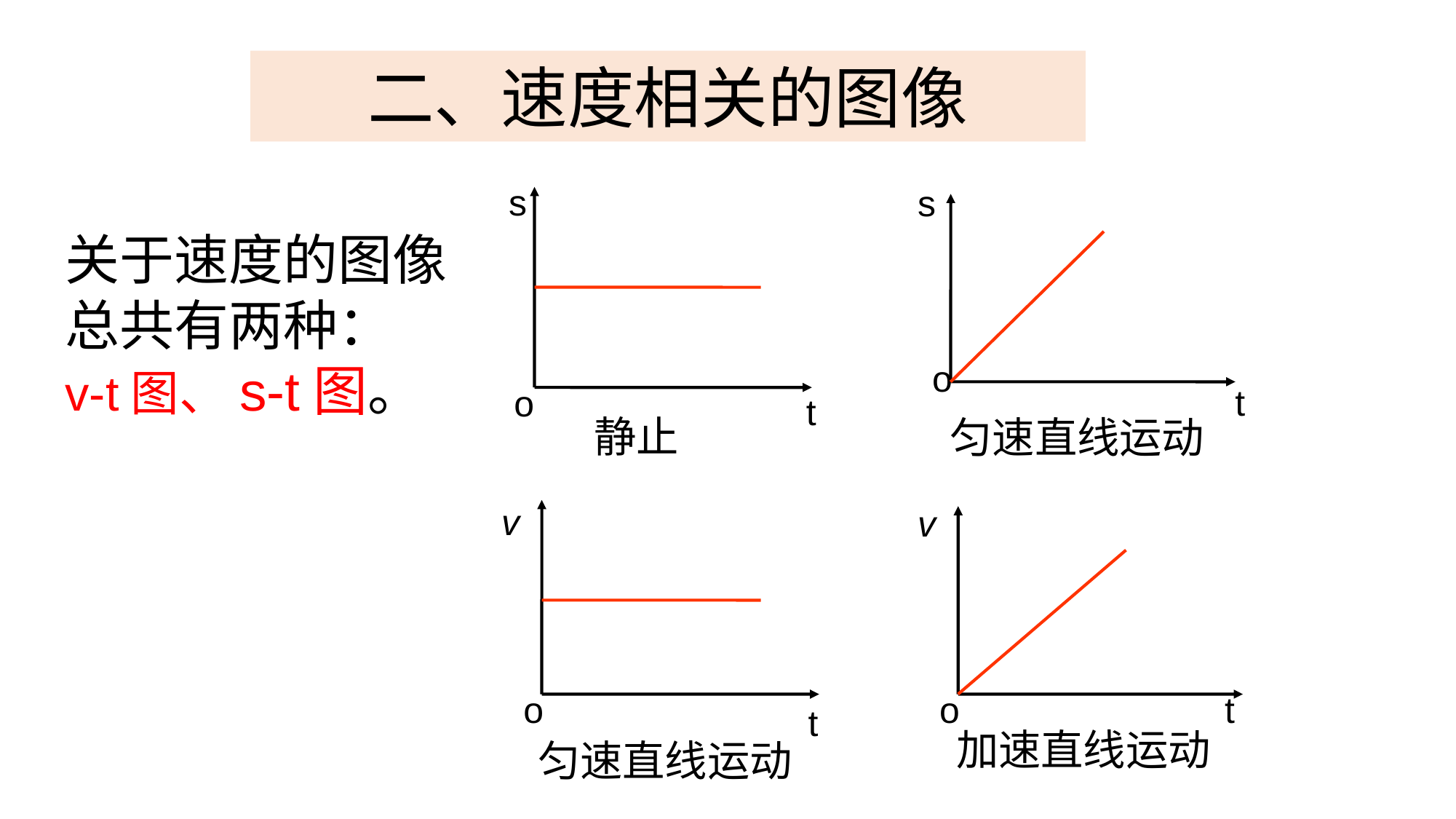

二、速度相关的图像
s

o

s

o

t
关于速度的图像总共有两种：
v-t图、s-t图。
t
静止
匀速直线运动
v

o

t
v

o

t
加速直线运动
匀速直线运动